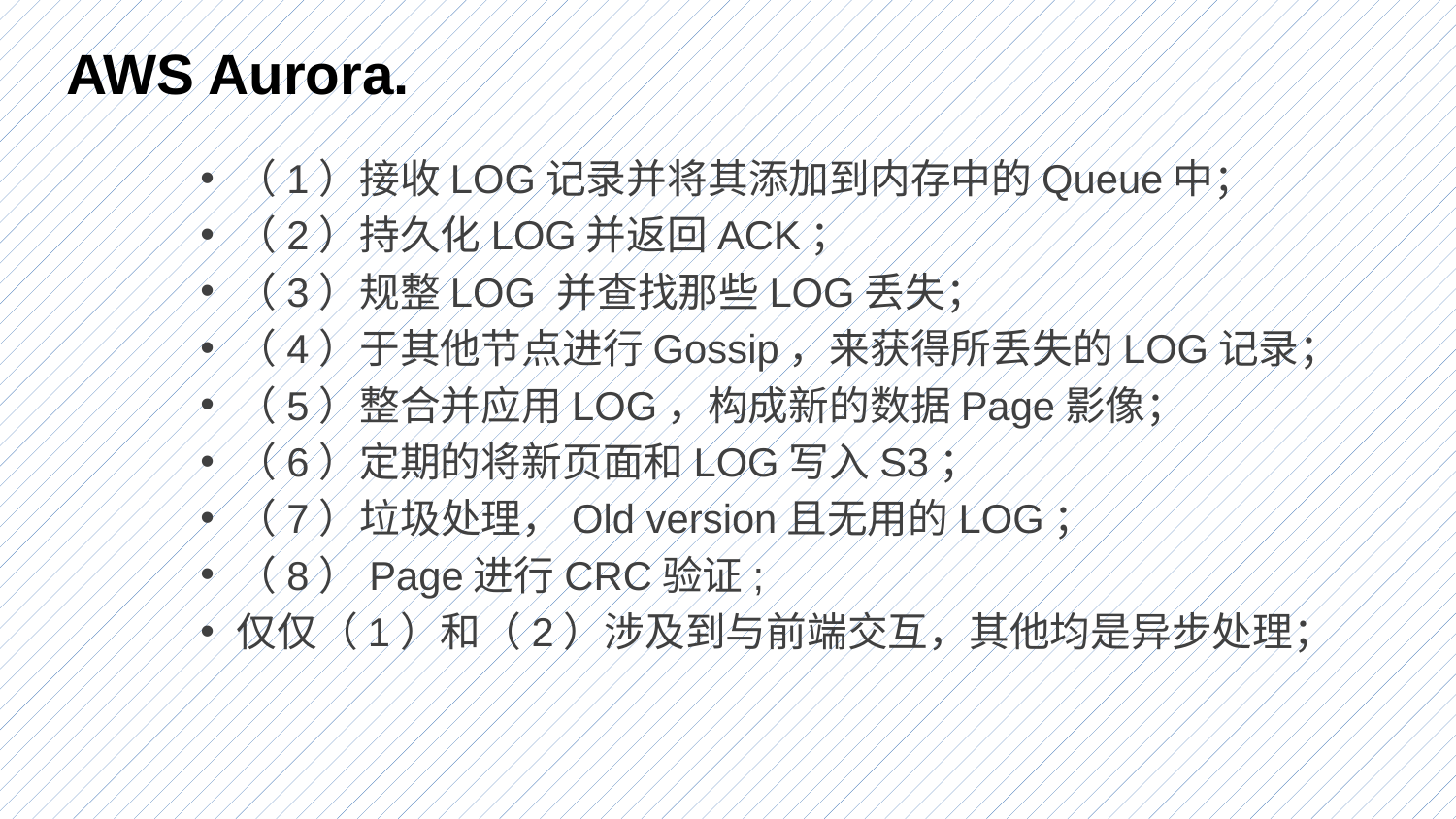

# AWS Aurora.
（1）接收LOG记录并将其添加到内存中的Queue中；
（2）持久化LOG并返回ACK；
（3）规整LOG 并查找那些LOG丢失；
（4）于其他节点进行Gossip，来获得所丢失的LOG记录；
（5）整合并应用LOG，构成新的数据Page影像；
（6）定期的将新页面和LOG写入S3；
（7）垃圾处理，Old version且无用的LOG；
（8）Page进行CRC验证;
仅仅（1）和（2）涉及到与前端交互，其他均是异步处理；